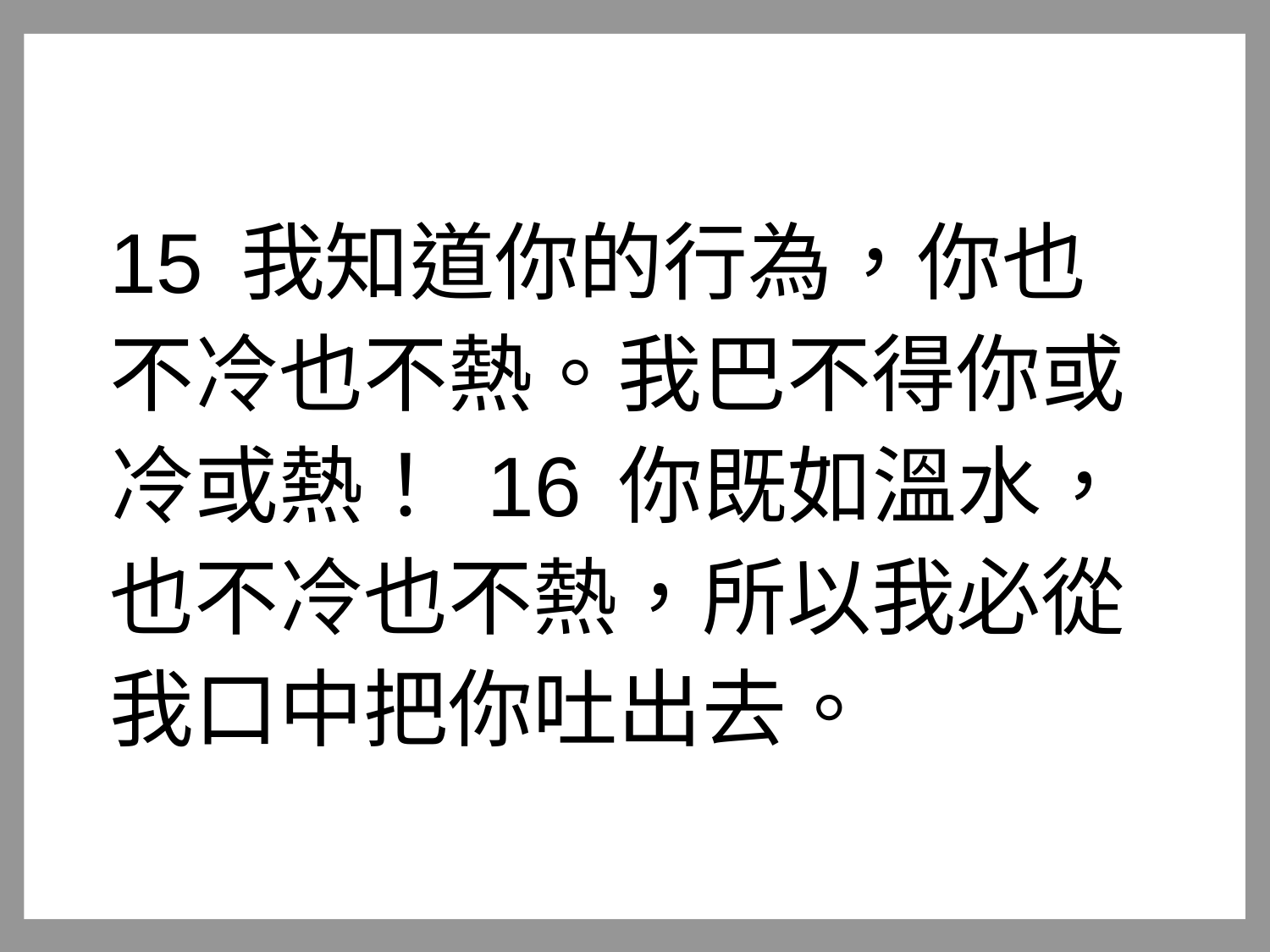

15 我知道你的行為，你也不冷也不熱。我巴不得你或冷或熱！ 16 你既如溫水，也不冷也不熱，所以我必從我口中把你吐出去。